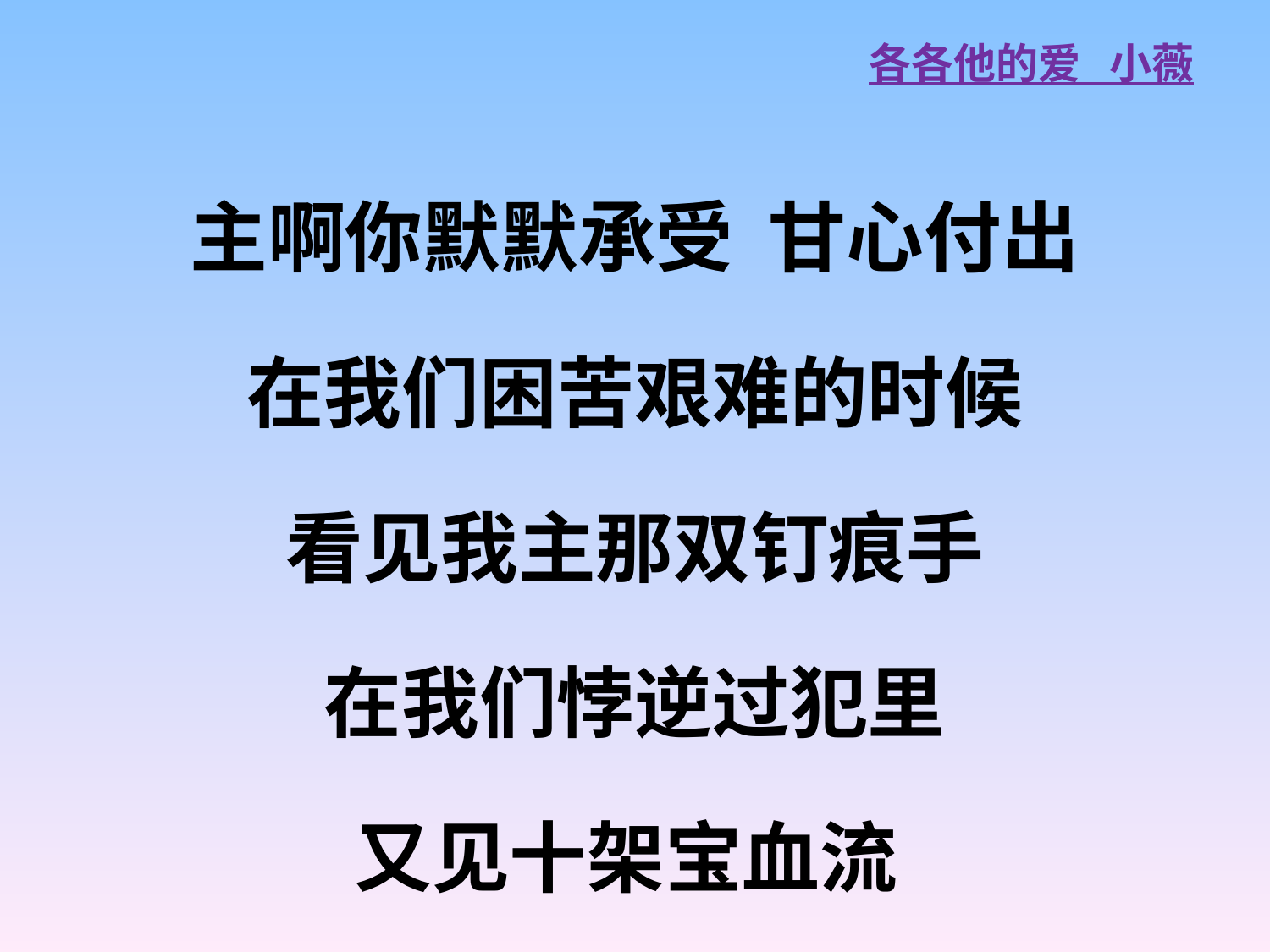

# 各各他的爱   小薇
主啊你默默承受  甘心付出
在我们困苦艰难的时候
看见我主那双钉痕手
在我们悖逆过犯里
又见十架宝血流